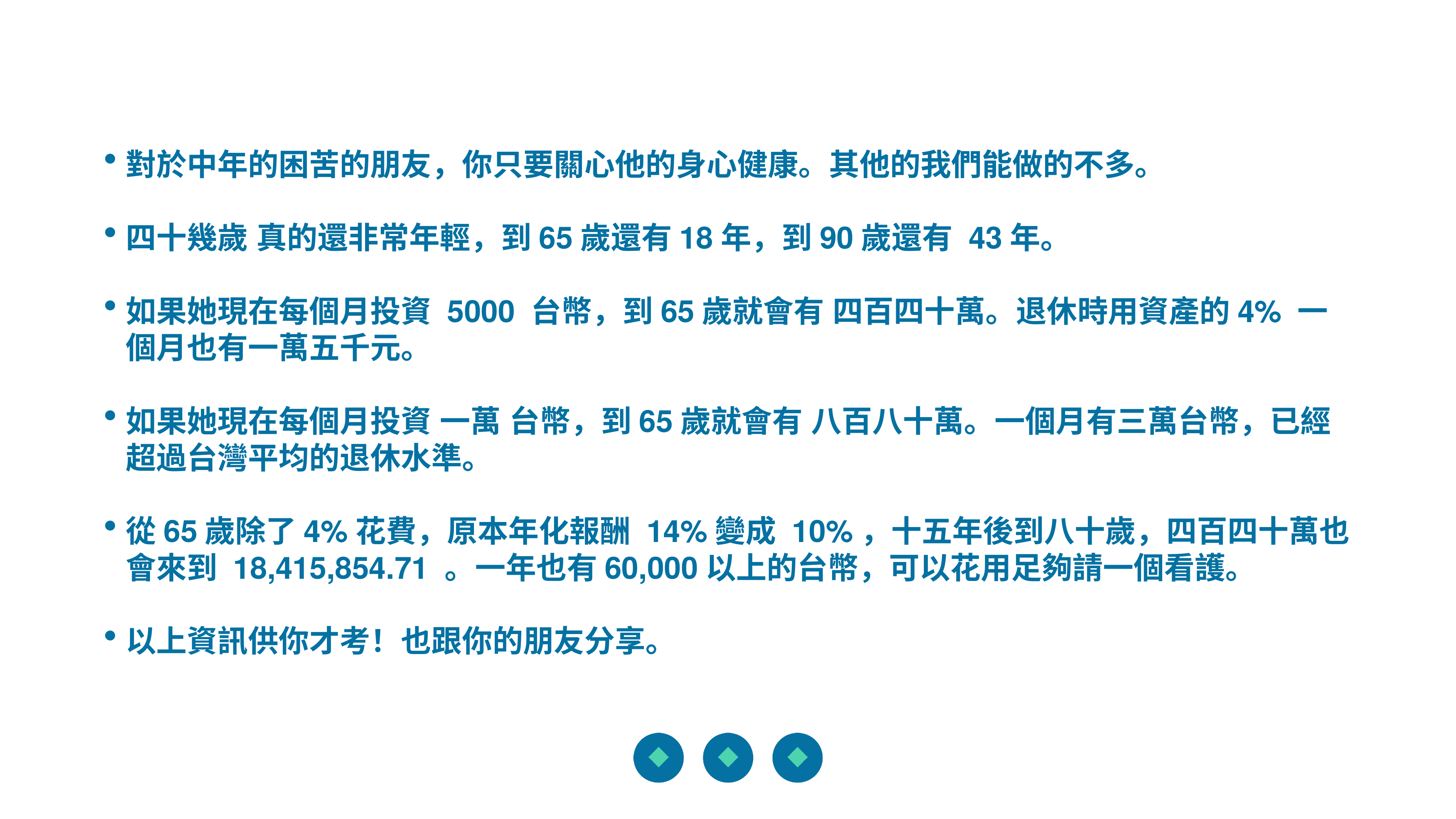

對於中年的困苦的朋友，你只要關心他的身心健康。其他的我們能做的不多。

四十幾歲 真的還非常年輕，到65歲還有18年，到90歲還有 43年。

如果她現在每個月投資 5000 台幣，到65歲就會有 四百四十萬。退休時用資產的4% 一個月也有一萬五千元。

如果她現在每個月投資 一萬 台幣，到65歲就會有 八百八十萬。一個月有三萬台幣，已經超過台灣平均的退休水準。

從65歲除了4%花費，原本年化報酬 14%變成 10%，十五年後到八十歲，四百四十萬也會來到 18,415,854.71 。一年也有60,000以上的台幣，可以花用足夠請一個看護。

以上資訊供你才考！也跟你的朋友分享。